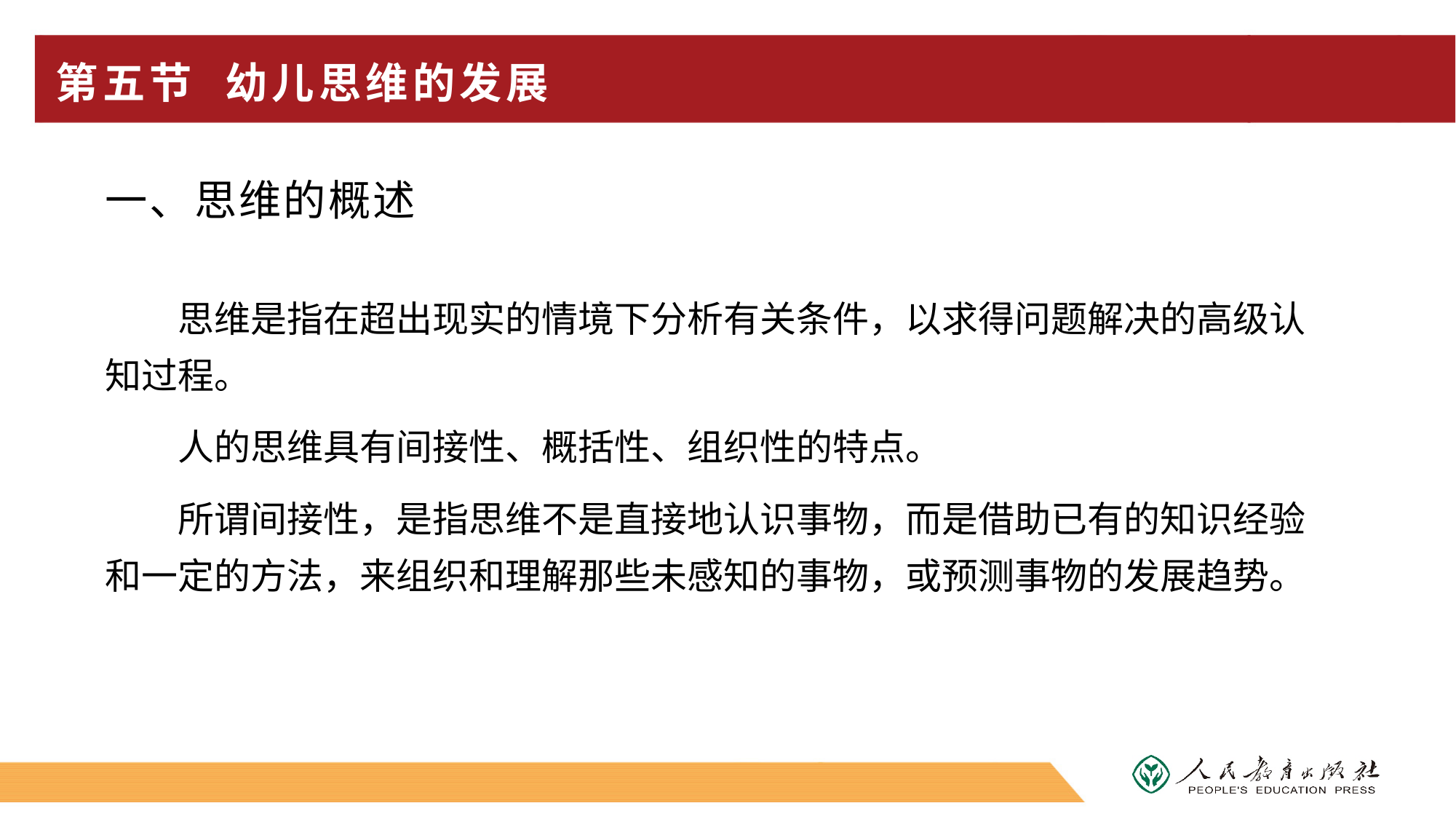

# 第五节  幼儿思维的发展
一、思维的概述
思维是指在超出现实的情境下分析有关条件，以求得问题解决的高级认知过程。
人的思维具有间接性、概括性、组织性的特点。
所谓间接性，是指思维不是直接地认识事物，而是借助已有的知识经验和一定的方法，来组织和理解那些未感知的事物，或预测事物的发展趋势。